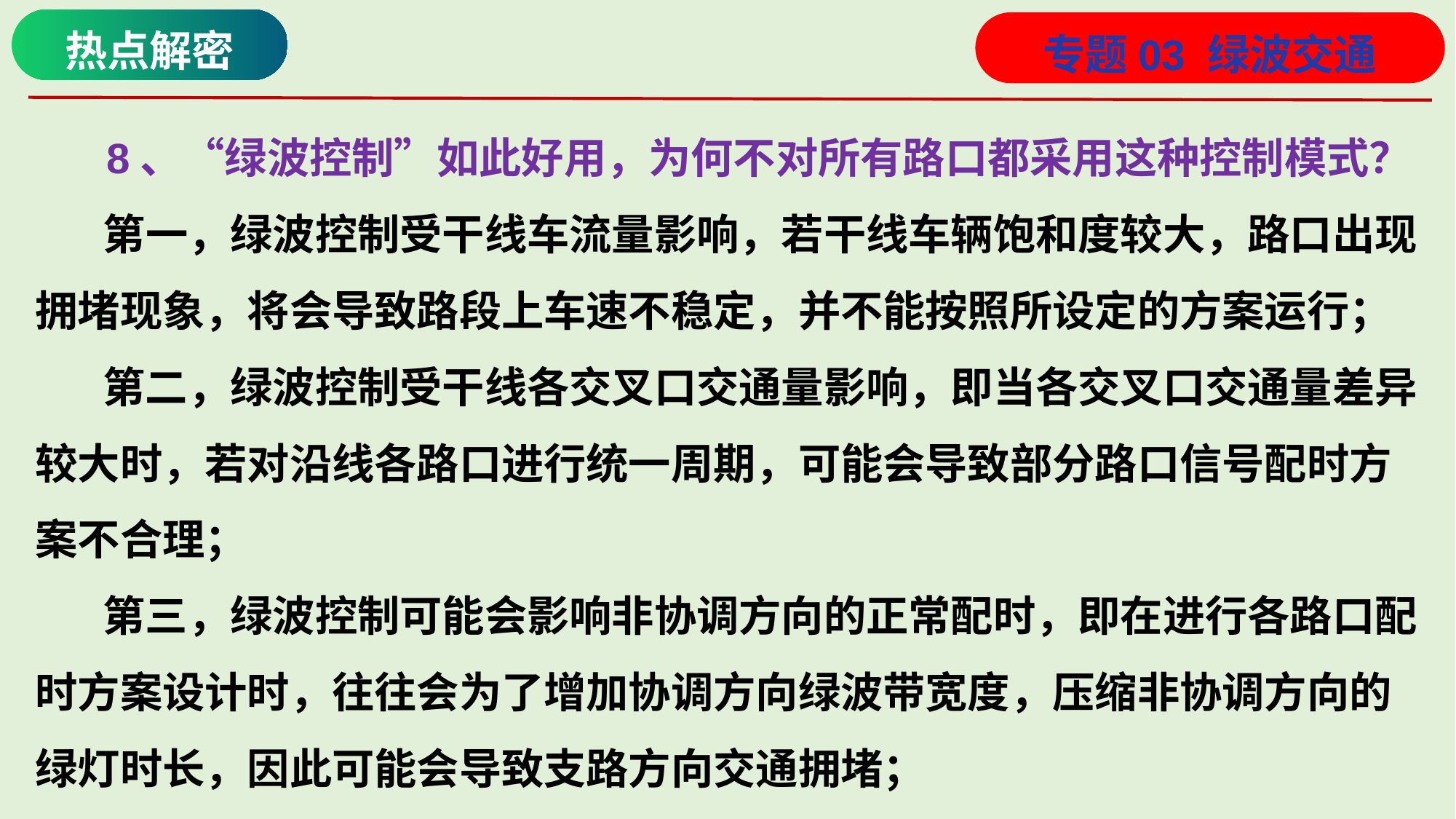

热点解密
专题03 绿波交通
      8、“绿波控制”如此好用，为何不对所有路口都采用这种控制模式？
      第一，绿波控制受干线车流量影响，若干线车辆饱和度较大，路口出现拥堵现象，将会导致路段上车速不稳定，并不能按照所设定的方案运行；
      第二，绿波控制受干线各交叉口交通量影响，即当各交叉口交通量差异较大时，若对沿线各路口进行统一周期，可能会导致部分路口信号配时方案不合理；
      第三，绿波控制可能会影响非协调方向的正常配时，即在进行各路口配时方案设计时，往往会为了增加协调方向绿波带宽度，压缩非协调方向的绿灯时长，因此可能会导致支路方向交通拥堵；